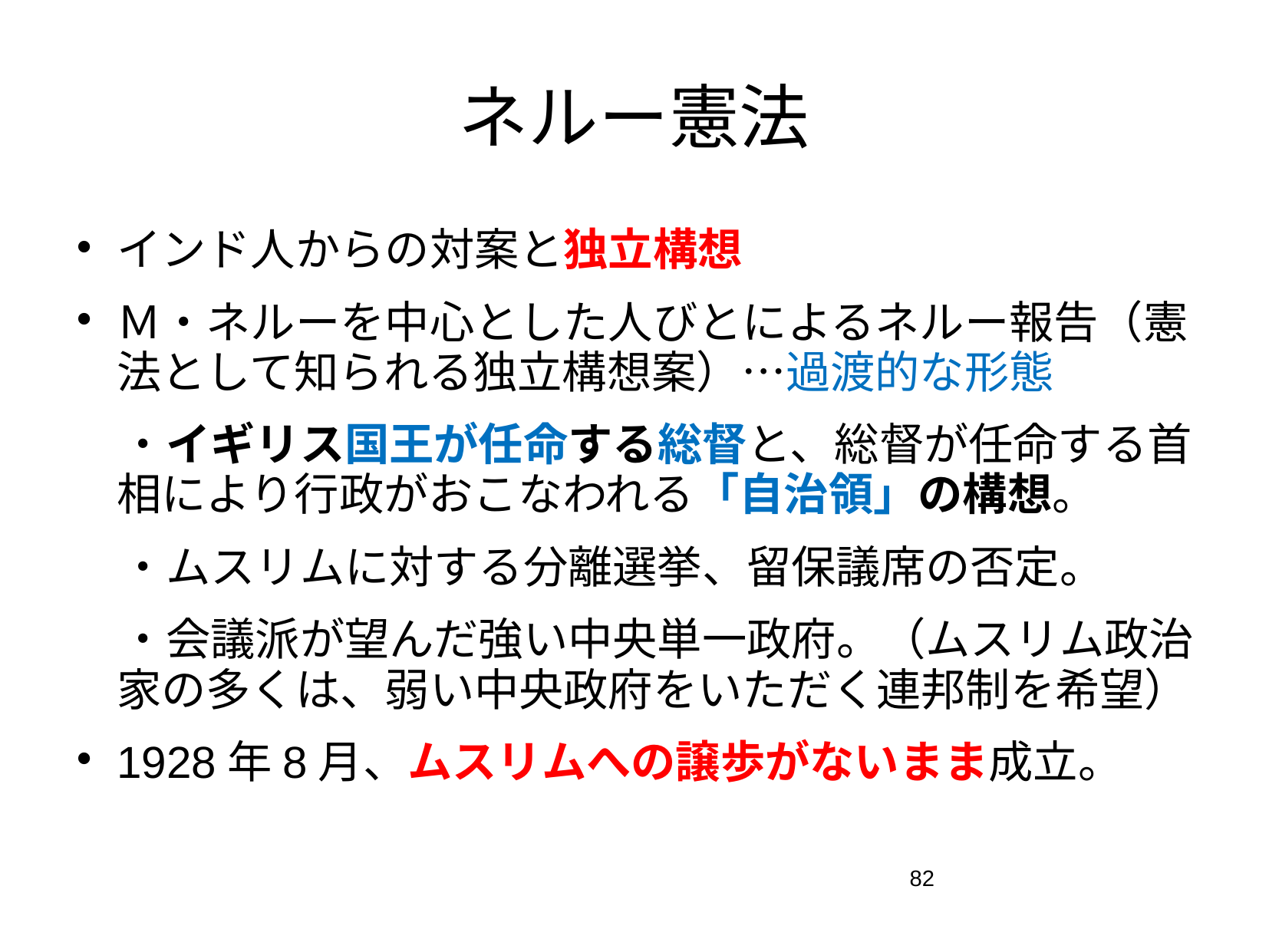

# ネルー憲法
インド人からの対案と独立構想
Ｍ・ネルーを中心とした人びとによるネルー報告（憲法として知られる独立構想案）…過渡的な形態
　・イギリス国王が任命する総督と、総督が任命する首相により行政がおこなわれる「自治領」の構想。
　・ムスリムに対する分離選挙、留保議席の否定。
　・会議派が望んだ強い中央単一政府。（ムスリム政治家の多くは、弱い中央政府をいただく連邦制を希望）
1928年8月、ムスリムへの譲歩がないまま成立。

82